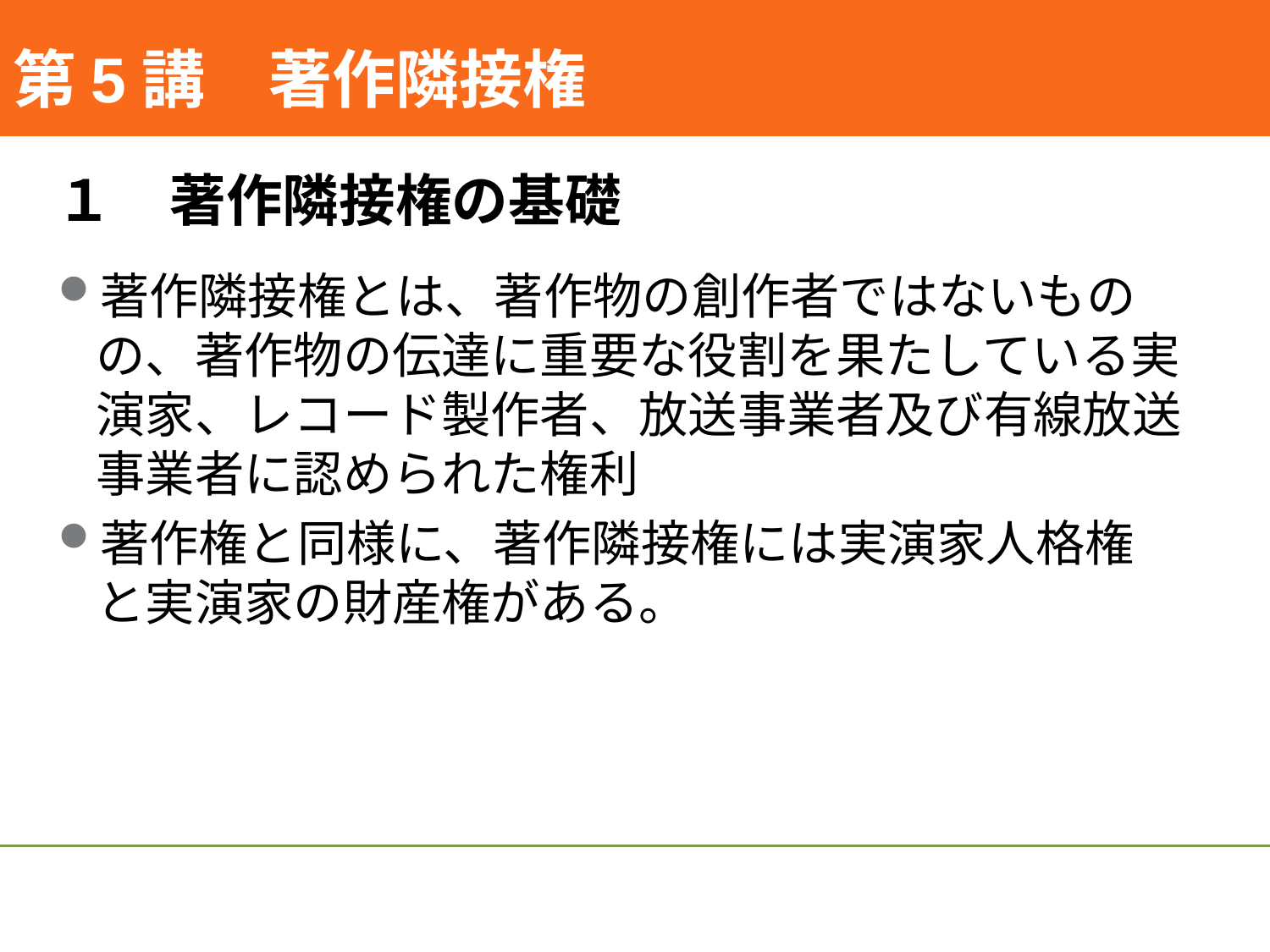

#
第5講　著作隣接権
１　著作隣接権の基礎
著作隣接権とは、著作物の創作者ではないものの、著作物の伝達に重要な役割を果たしている実演家、レコード製作者、放送事業者及び有線放送事業者に認められた権利
著作権と同様に、著作隣接権には実演家人格権と実演家の財産権がある。